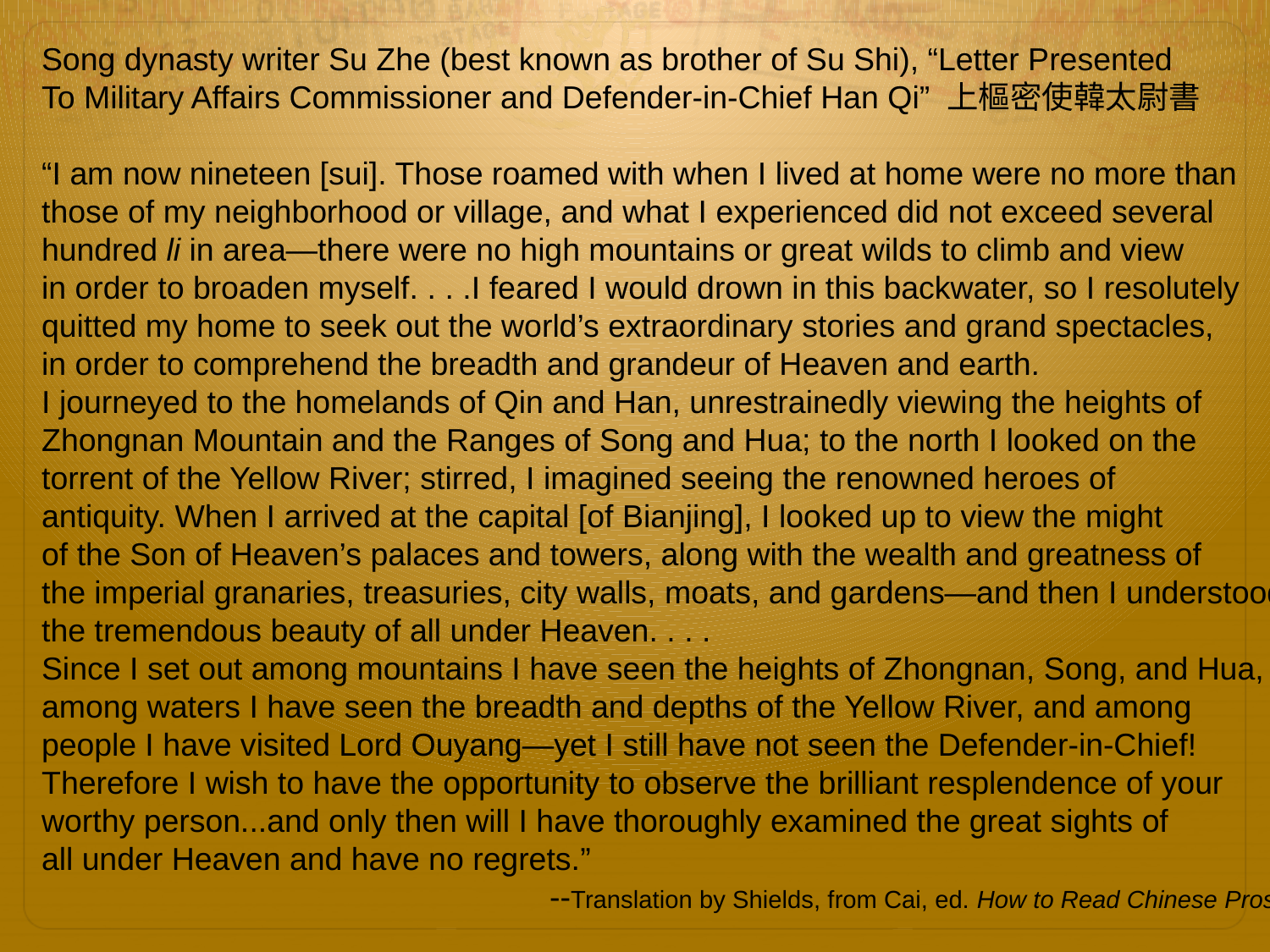

Song dynasty writer Su Zhe (best known as brother of Su Shi), “Letter Presented
To Military Affairs Commissioner and Defender-in-Chief Han Qi” 上樞密使韓太尉書

“I am now nineteen [sui]. Those roamed with when I lived at home were no more than
those of my neighborhood or village, and what I experienced did not exceed several
hundred li in area—there were no high mountains or great wilds to climb and view
in order to broaden myself. . . .I feared I would drown in this backwater, so I resolutely
quitted my home to seek out the world’s extraordinary stories and grand spectacles,
in order to comprehend the breadth and grandeur of Heaven and earth.
I journeyed to the homelands of Qin and Han, unrestrainedly viewing the heights of
Zhongnan Mountain and the Ranges of Song and Hua; to the north I looked on the
torrent of the Yellow River; stirred, I imagined seeing the renowned heroes of
antiquity. When I arrived at the capital [of Bianjing], I looked up to view the might
of the Son of Heaven’s palaces and towers, along with the wealth and greatness of
the imperial granaries, treasuries, city walls, moats, and gardens—and then I understood
the tremendous beauty of all under Heaven. . . .
Since I set out among mountains I have seen the heights of Zhongnan, Song, and Hua,
among waters I have seen the breadth and depths of the Yellow River, and among
people I have visited Lord Ouyang—yet I still have not seen the Defender-in-Chief!
Therefore I wish to have the opportunity to observe the brilliant resplendence of your
worthy person...and only then will I have thoroughly examined the great sights of
all under Heaven and have no regrets.”
				--Translation by Shields, from Cai, ed. How to Read Chinese Prose.